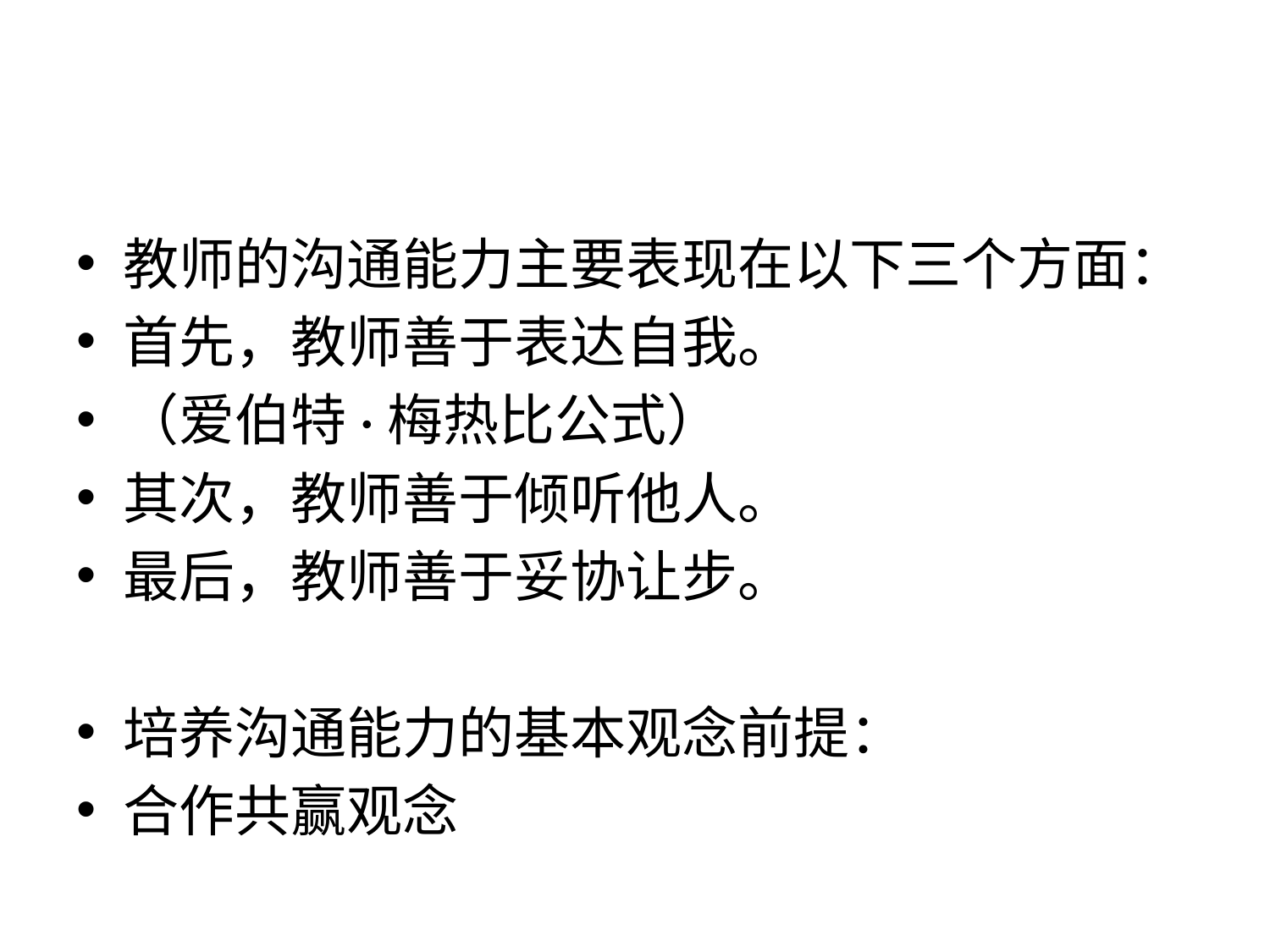

#
教师的沟通能力主要表现在以下三个方面：
首先，教师善于表达自我。
（爱伯特·梅热比公式）
其次，教师善于倾听他人。
最后，教师善于妥协让步。

培养沟通能力的基本观念前提：
合作共赢观念